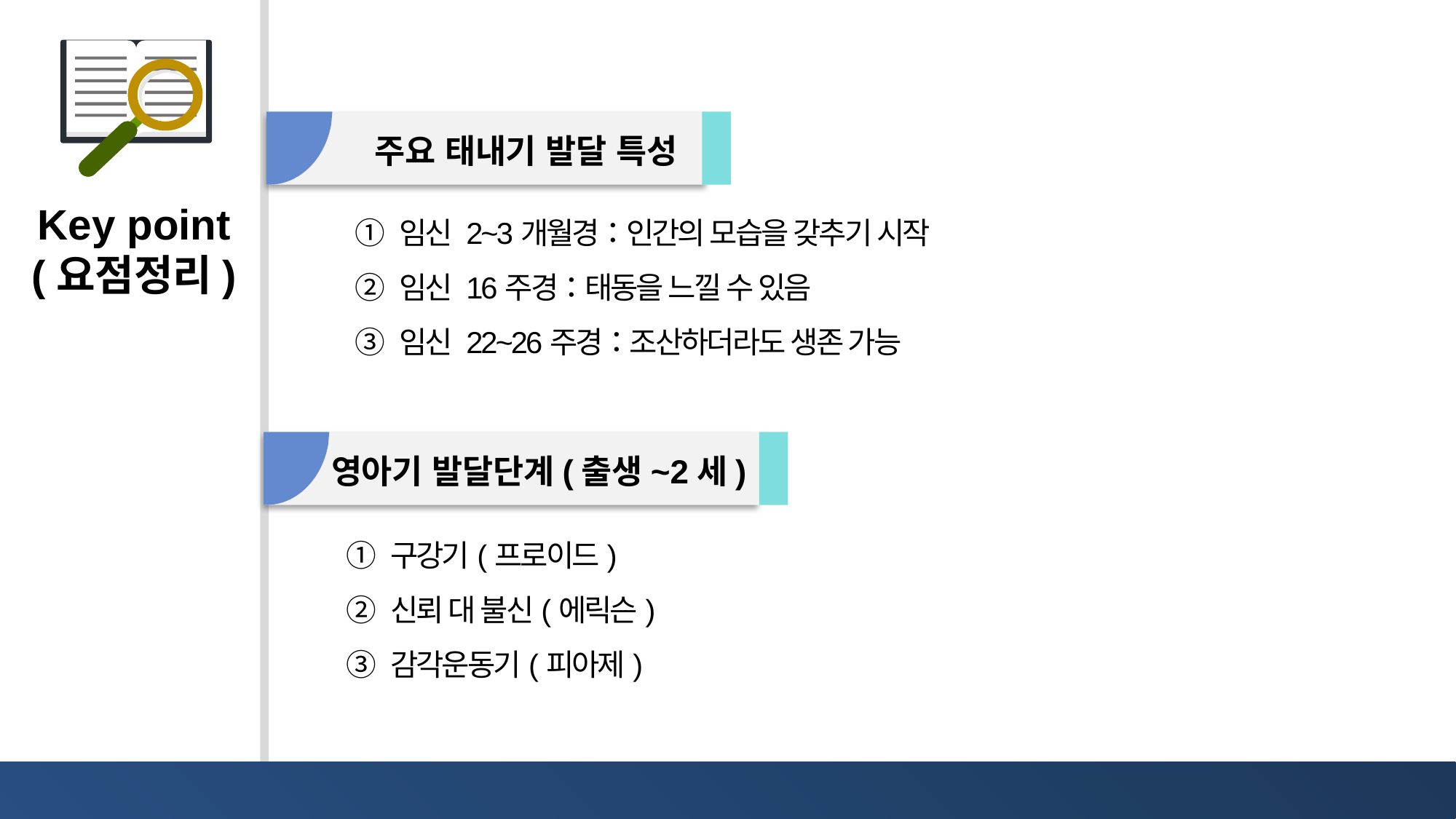

주요 태내기 발달 특성
① 임신 2~3개월경：인간의 모습을 갖추기 시작
② 임신 16주경：태동을 느낄 수 있음
③ 임신 22~26주경：조산하더라도 생존 가능

영아기 발달단계(출생~2세)
① 구강기(프로이드)
② 신뢰 대 불신(에릭슨)
③ 감각운동기(피아제)